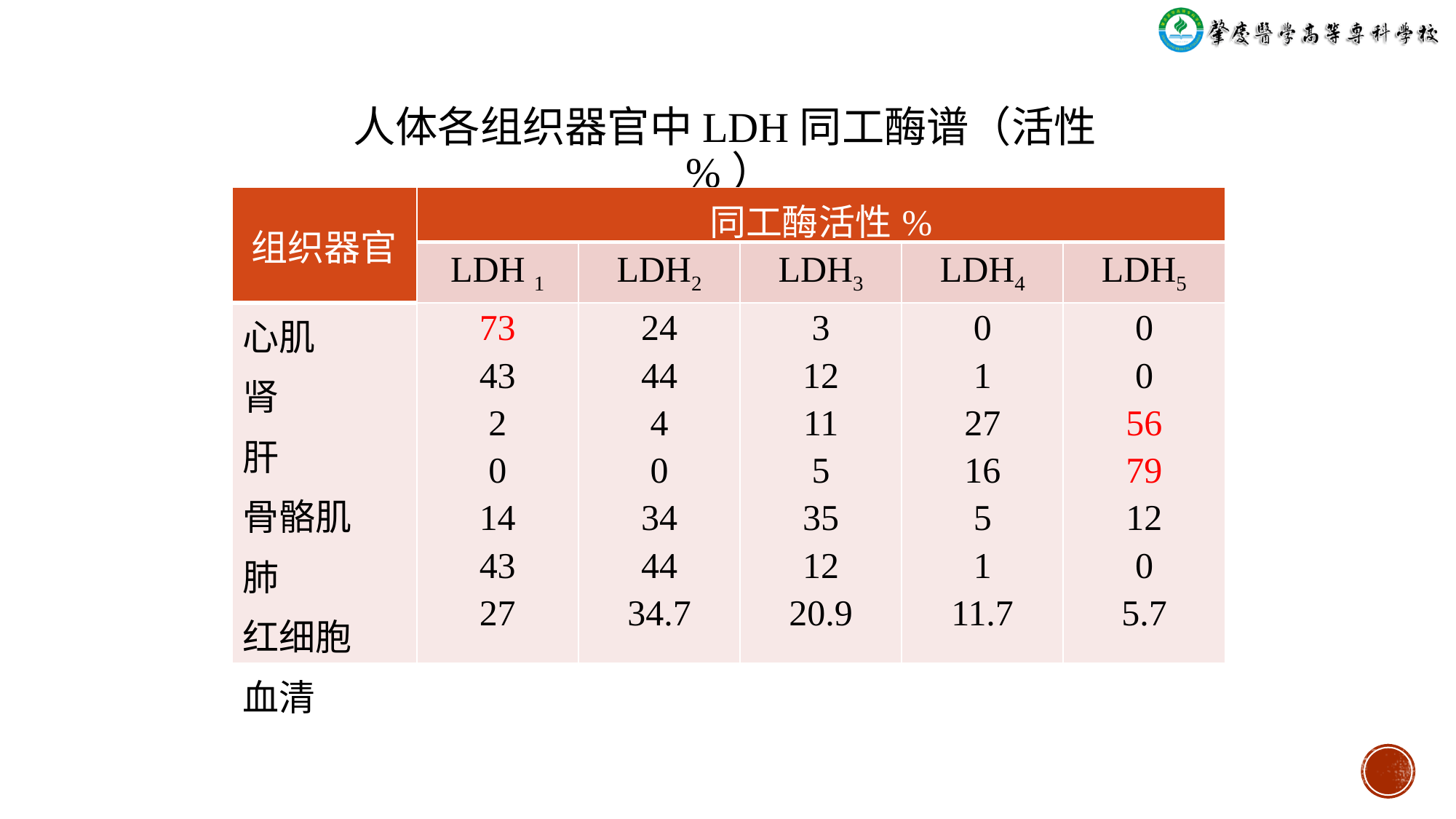

# 人体各组织器官中LDH同工酶谱（活性%）
| 组织器官 | 同工酶活性% |  |  |  |  |
| --- | --- | --- | --- | --- | --- |
|  | LDH 1 | LDH2 | LDH3 | LDH4 | LDH5 |
| 心肌 肾 肝 骨骼肌 肺 红细胞 血清 | 73 43 2 0 14 43 27 | 24 44 4 0 34 44 34.7 | 3 12 11 5 35 12 20.9 | 0 1 27 16 5 1 11.7 | 0 0 56 79 12 0 5.7 |